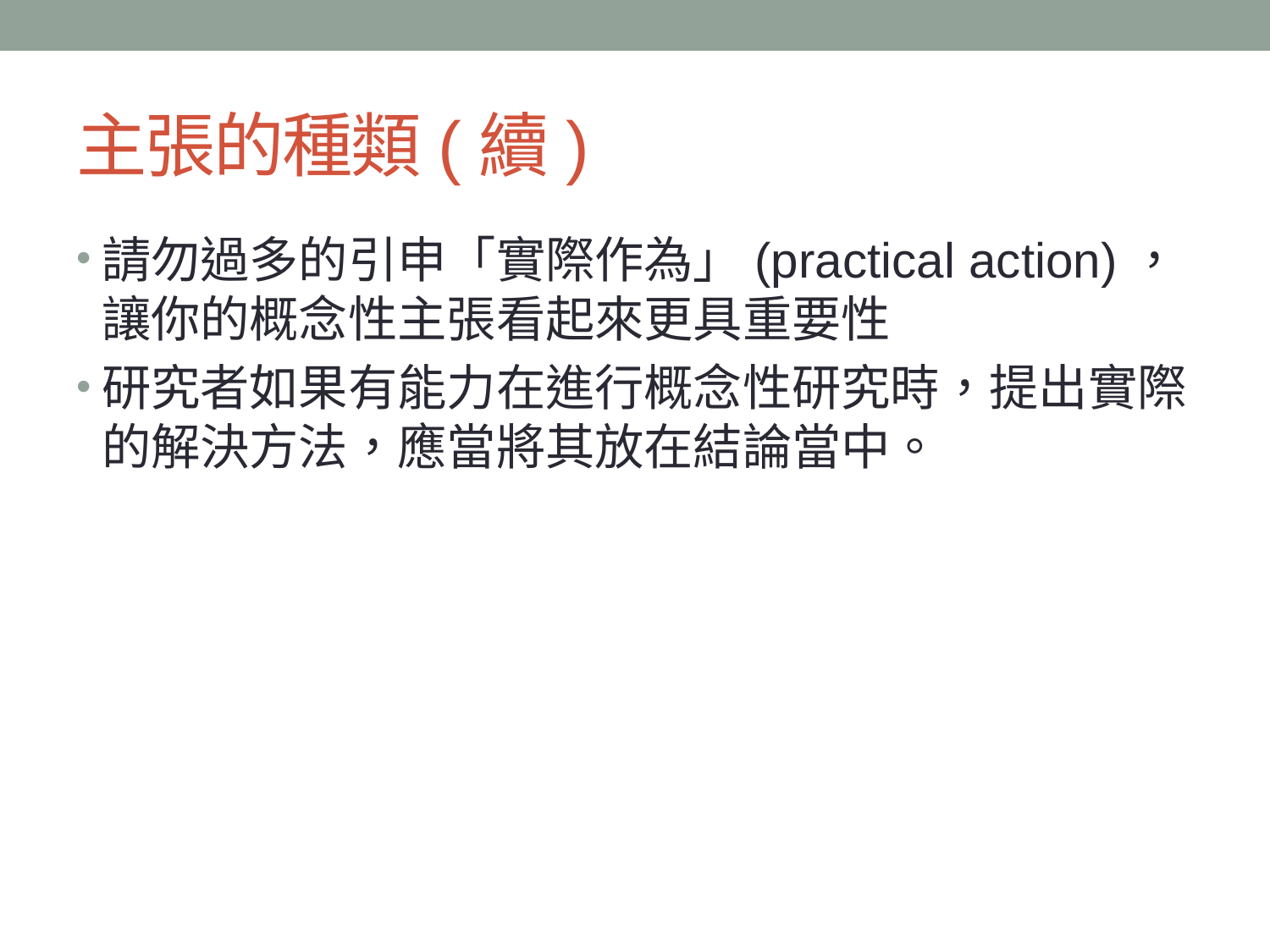

# 主張的種類(續)
請勿過多的引申「實際作為」(practical action)，讓你的概念性主張看起來更具重要性
研究者如果有能力在進行概念性研究時，提出實際的解決方法，應當將其放在結論當中。